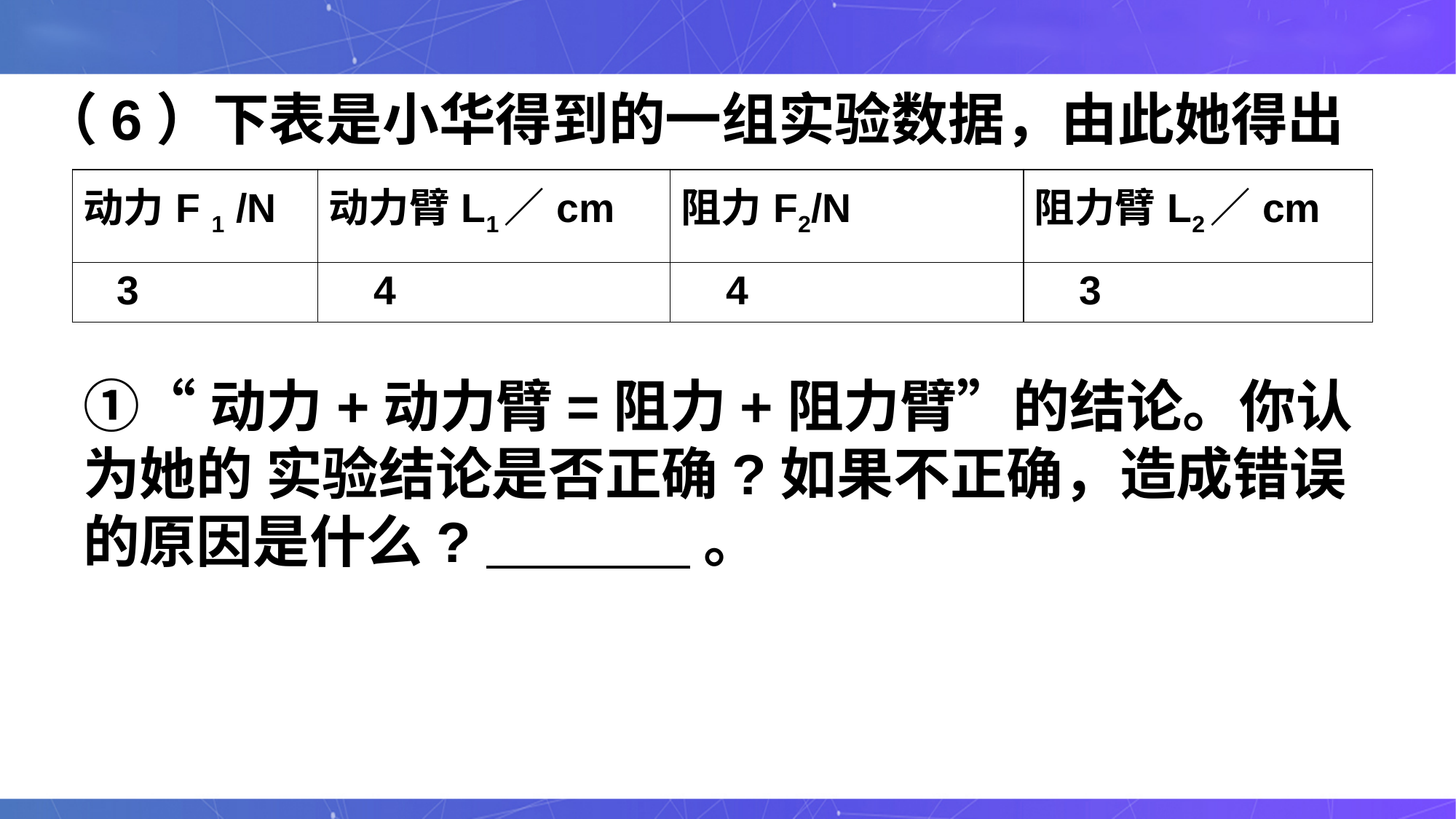

（6）下表是小华得到的一组实验数据，由此她得出
| 动力F 1 /N | 动力臂L1／cm | 阻力F2/N | 阻力臂L2／cm |
| --- | --- | --- | --- |
| 3 | 4 | 4 | 3 |
①“动力+动力臂=阻力+阻力臂”的结论。你认为她的 实验结论是否正确?如果不正确，造成错误的原因是什么?              。